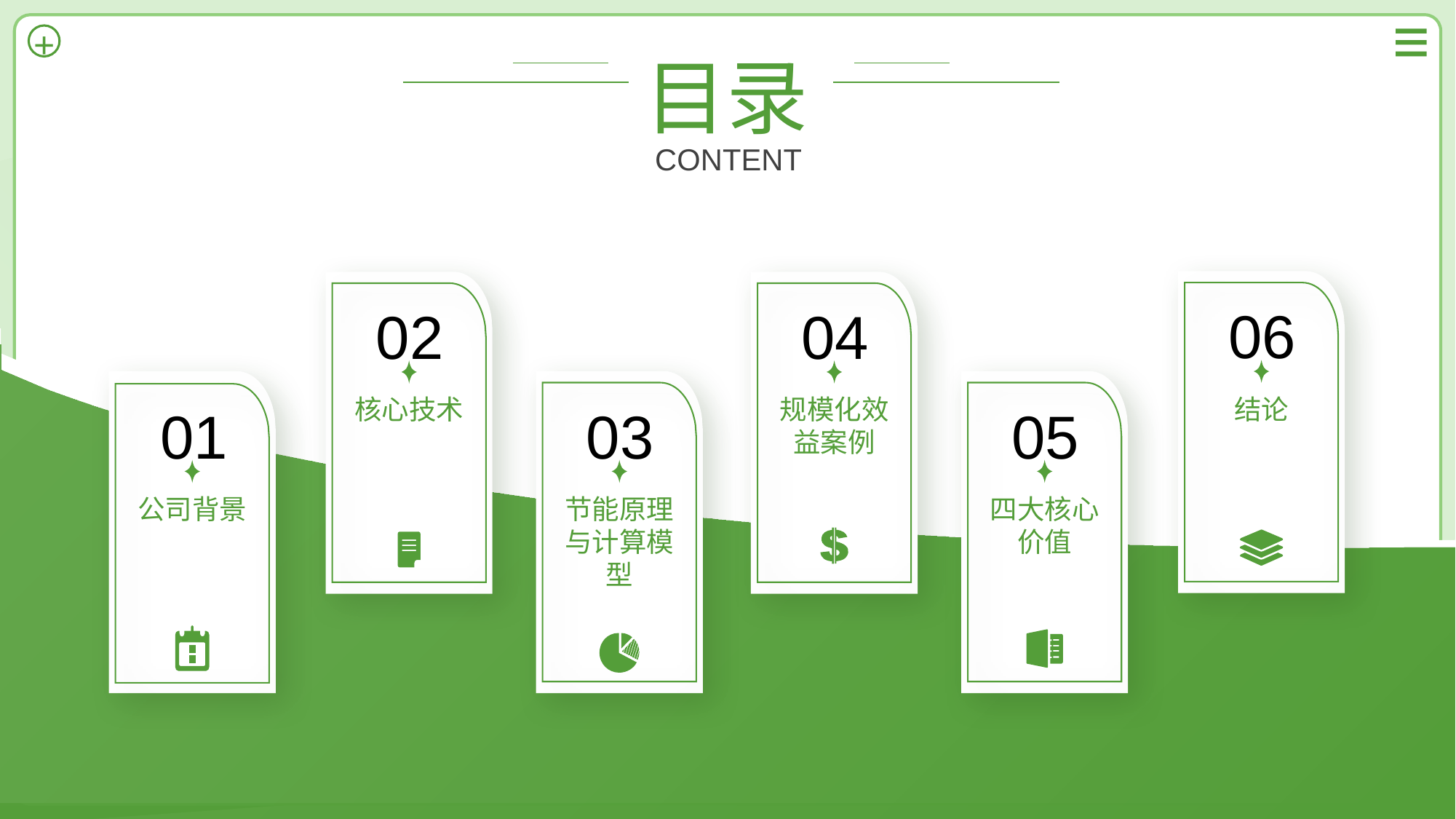

+

目录

CONTENT

06
02
04

01
03
05
结论
核心技术
规模化效益案例

公司背景
节能原理与计算模型
四大核心价值